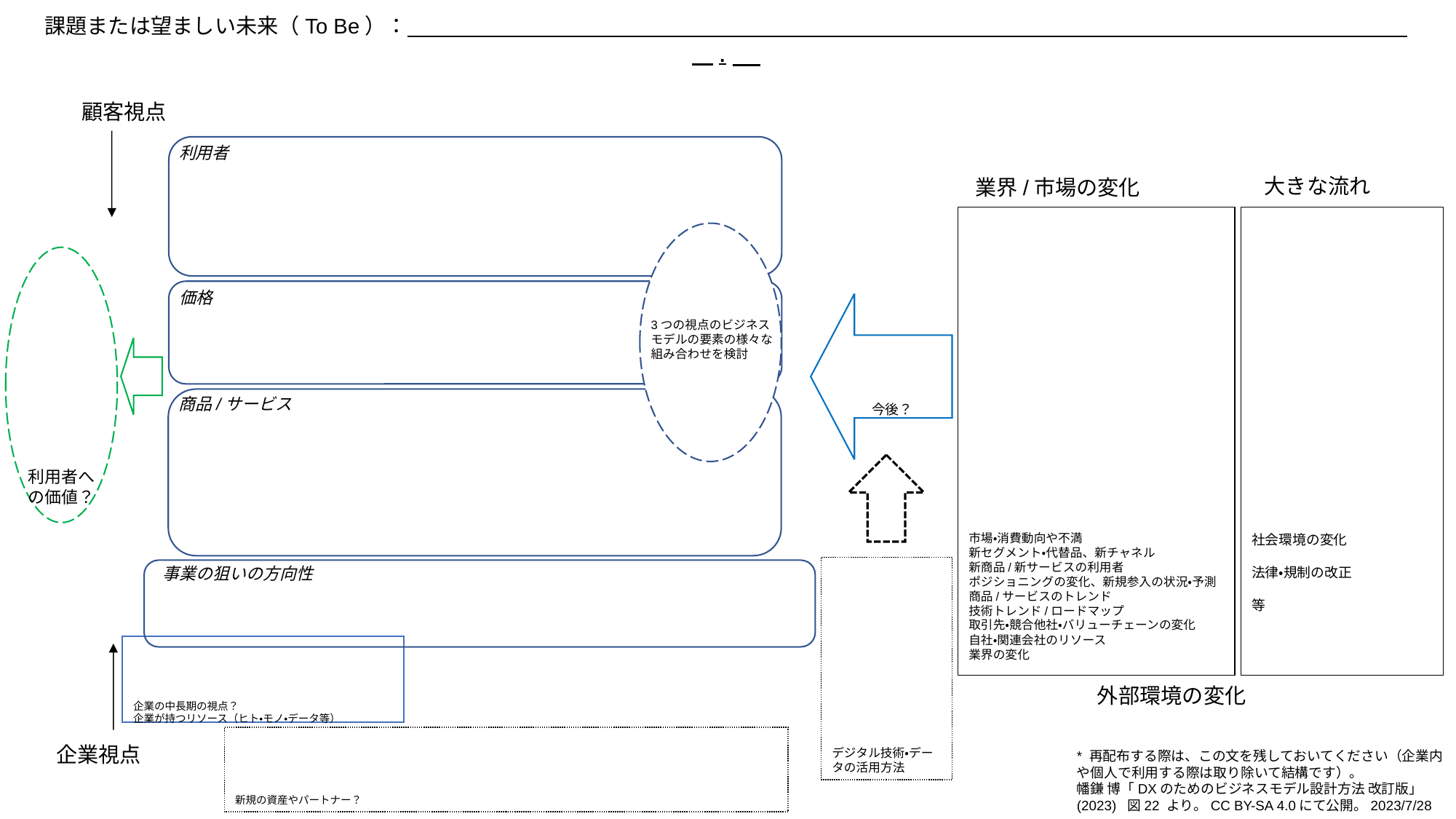

課題または望ましい未来（To Be）：　　　　　　　　　　　　　　　　　　　　　　　　　　　　　　　　　　　　　　　　　　　　　　　　.

顧客視点

利用者

大きな流れ
業界/市場の変化

市場・消費動向や不満
新セグメント・代替品、新チャネル
新商品/新サービスの利用者
ポジショニングの変化、新規参入の状況・予測
商品/サービスのトレンド
技術トレンド/ロードマップ
取引先・競合他社・バリューチェーンの変化
自社・関連会社のリソース
業界の変化

社会環境の変化

法律・規制の改正

等

利用者への価値？

価格

今後？
3つの視点のビジネスモデルの要素の様々な組み合わせを検討

商品/サービス

デジタル技術・データの活用方法
事業の狙いの方向性

企業の中長期の視点？
企業が持つリソース（ヒト・モノ・データ等）

外部環境の変化

新規の資産やパートナー？
企業視点
* 再配布する際は、この文を残しておいてください（企業内や個人で利用する際は取り除いて結構です）。
幡鎌 博「DXのためのビジネスモデル設計方法 改訂版」(2023)  図22 より。CC BY-SA 4.0にて公開。2023/7/28